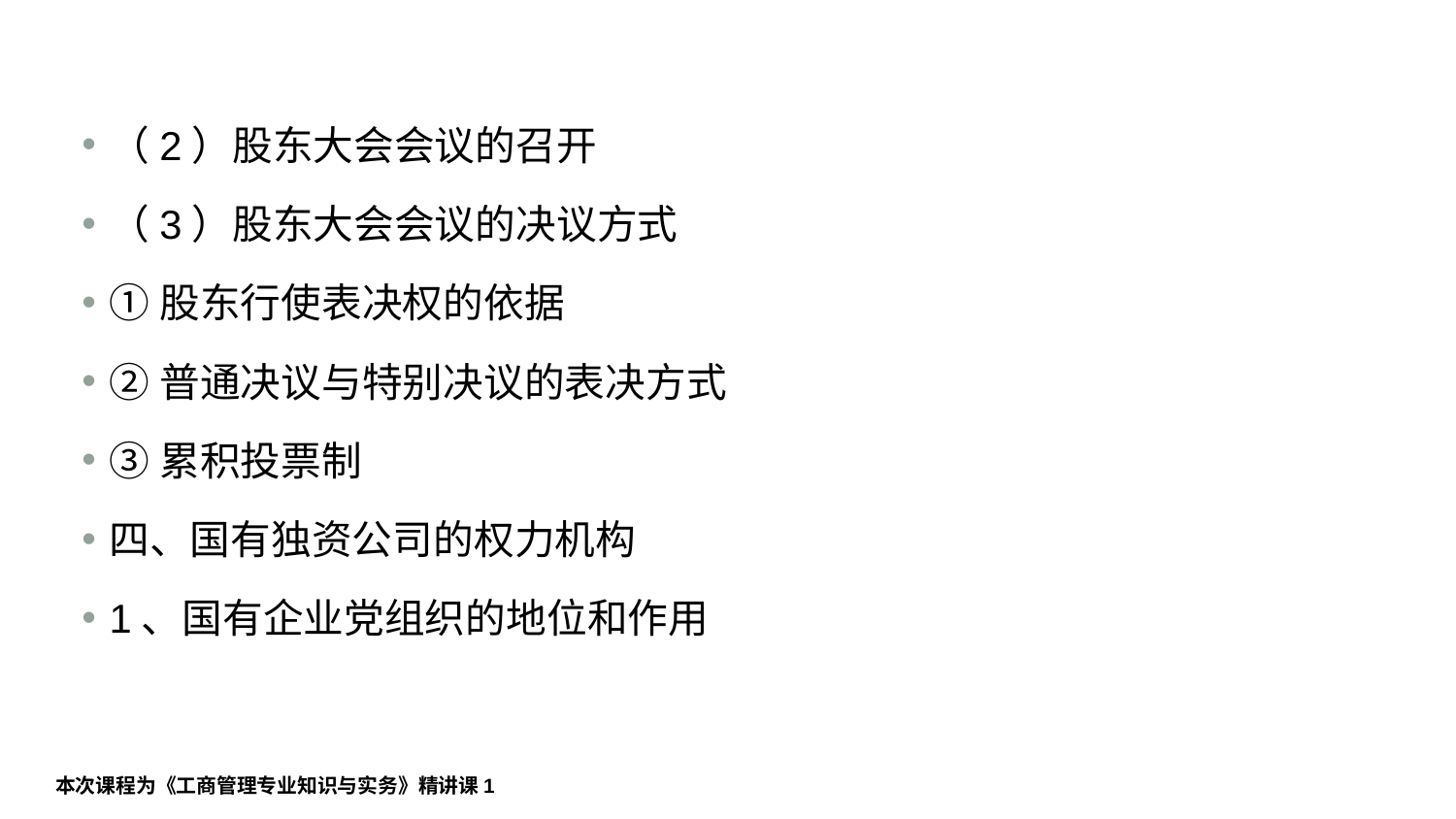

#
（2）股东大会会议的召开
（3）股东大会会议的决议方式
①股东行使表决权的依据
②普通决议与特别决议的表决方式
③累积投票制
四、国有独资公司的权力机构
1、国有企业党组织的地位和作用